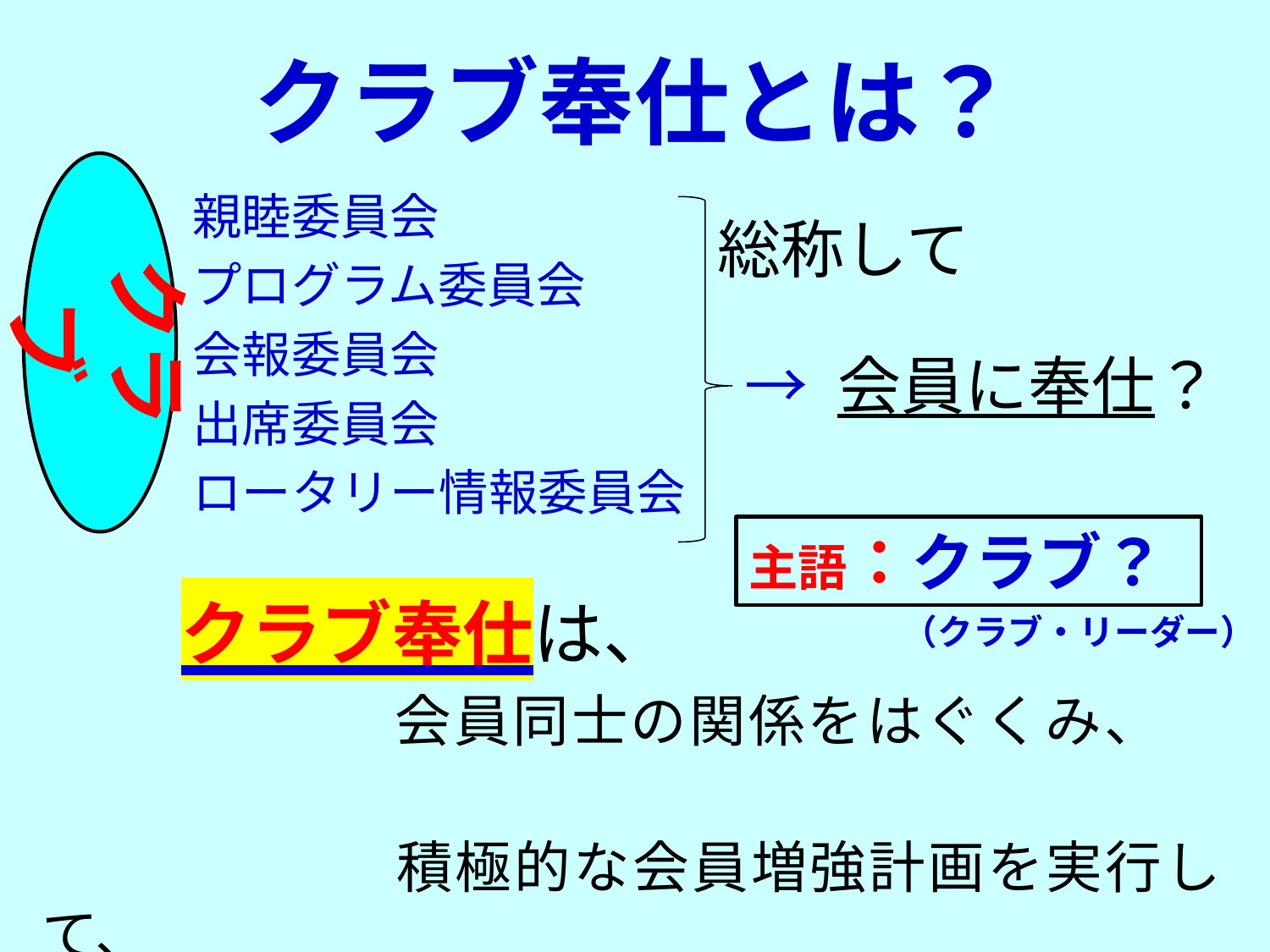

クラブ奉仕とは？
クラブ
親睦委員会
プログラム委員会
会報委員会
出席委員会
ロータリー情報委員会

総称して
→ 会員に奉仕？

 　　クラブ奉仕は、
　　　　　　会員同士の関係をはぐくみ、
　　　　　　積極的な会員増強計画を実行して、
　　　　　　活気あるクラブづくりを行うことです。
主語：クラブ？
（クラブ・リーダー）